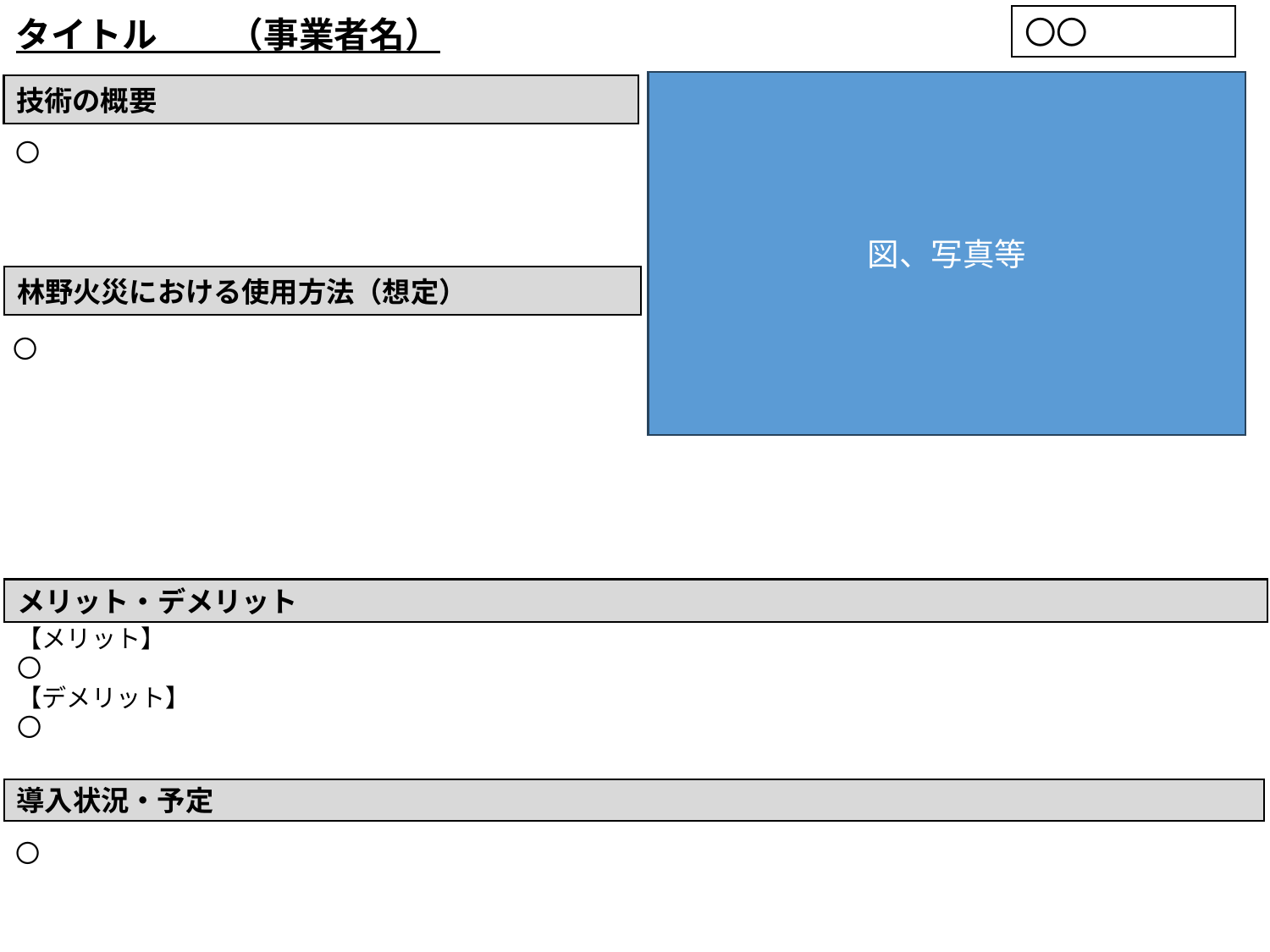

タイトル　　（事業者名）
〇〇
図、写真等
技術の概要
〇
記入用紙
林野火災における使用方法（想定）
〇
メリット・デメリット
【メリット】
〇
【デメリット】
〇
導入状況・予定
〇